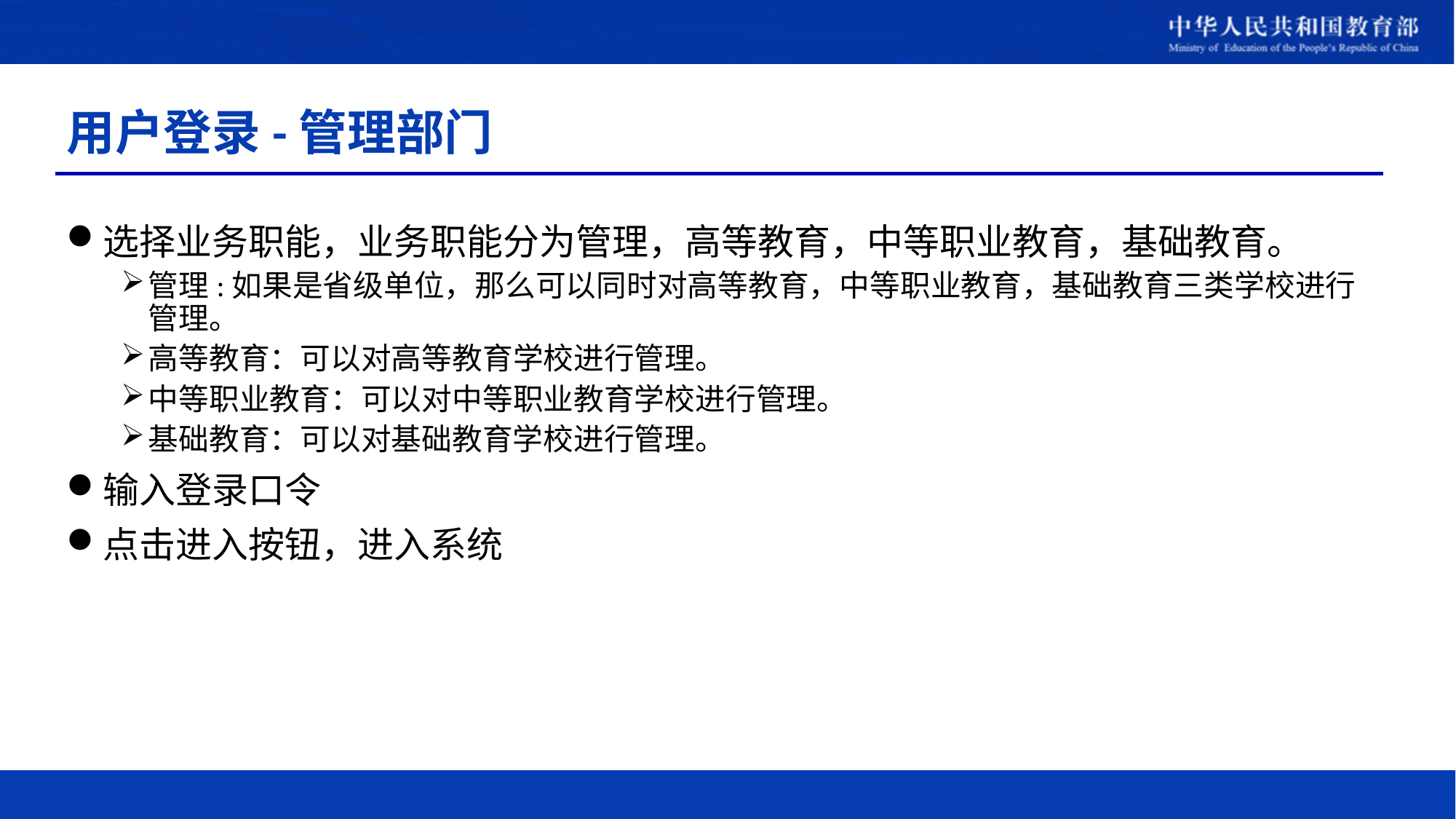

# 用户登录-管理部门
选择业务职能，业务职能分为管理，高等教育，中等职业教育，基础教育。
管理:如果是省级单位，那么可以同时对高等教育，中等职业教育，基础教育三类学校进行管理。
高等教育：可以对高等教育学校进行管理。
中等职业教育：可以对中等职业教育学校进行管理。
基础教育：可以对基础教育学校进行管理。
输入登录口令
点击进入按钮，进入系统